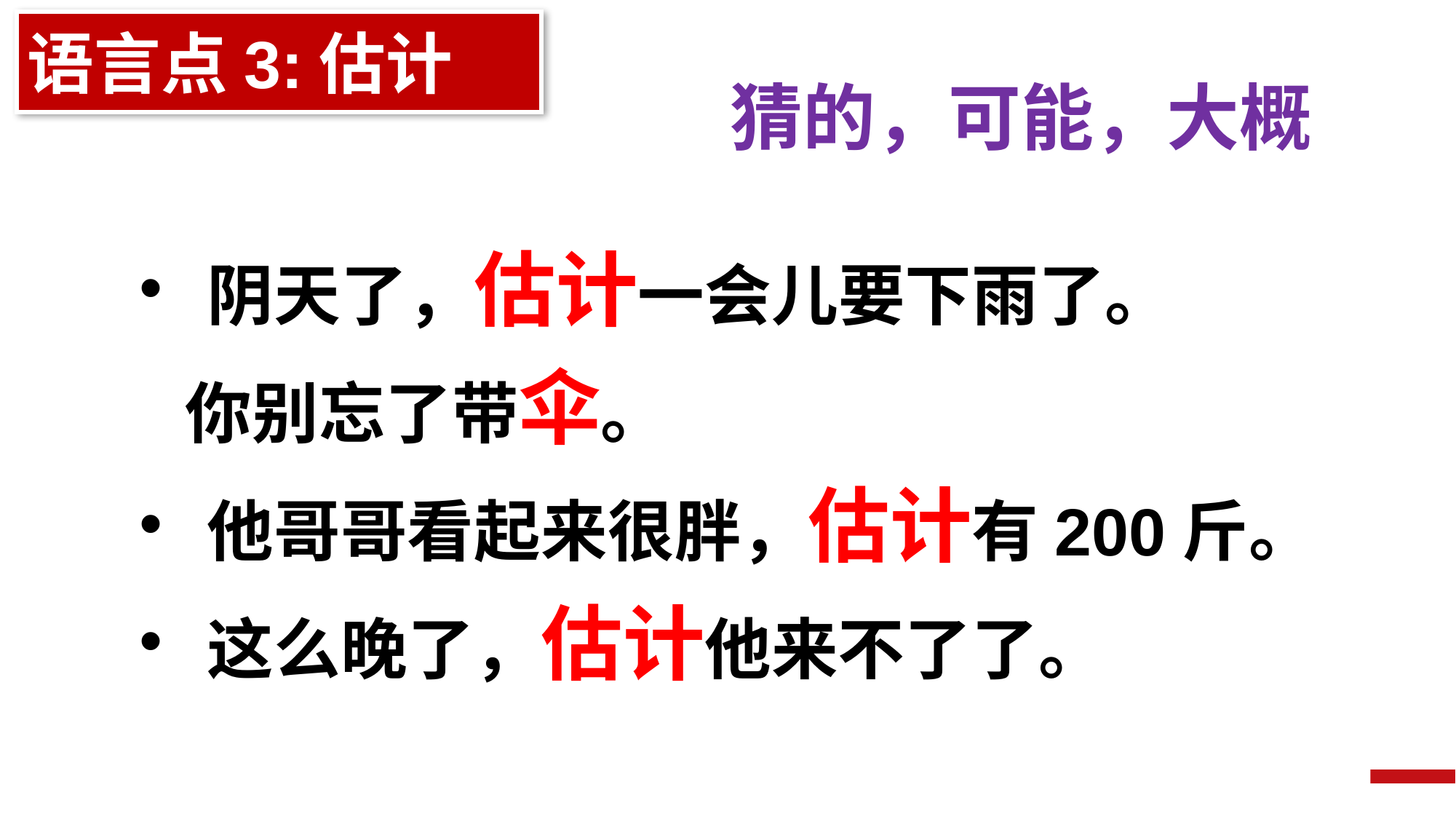

语言点3:估计
猜的，可能，大概
阴天了，估计一会儿要下雨了。
  你别忘了带伞。
他哥哥看起来很胖，估计有200斤。
这么晚了，估计他来不了了。